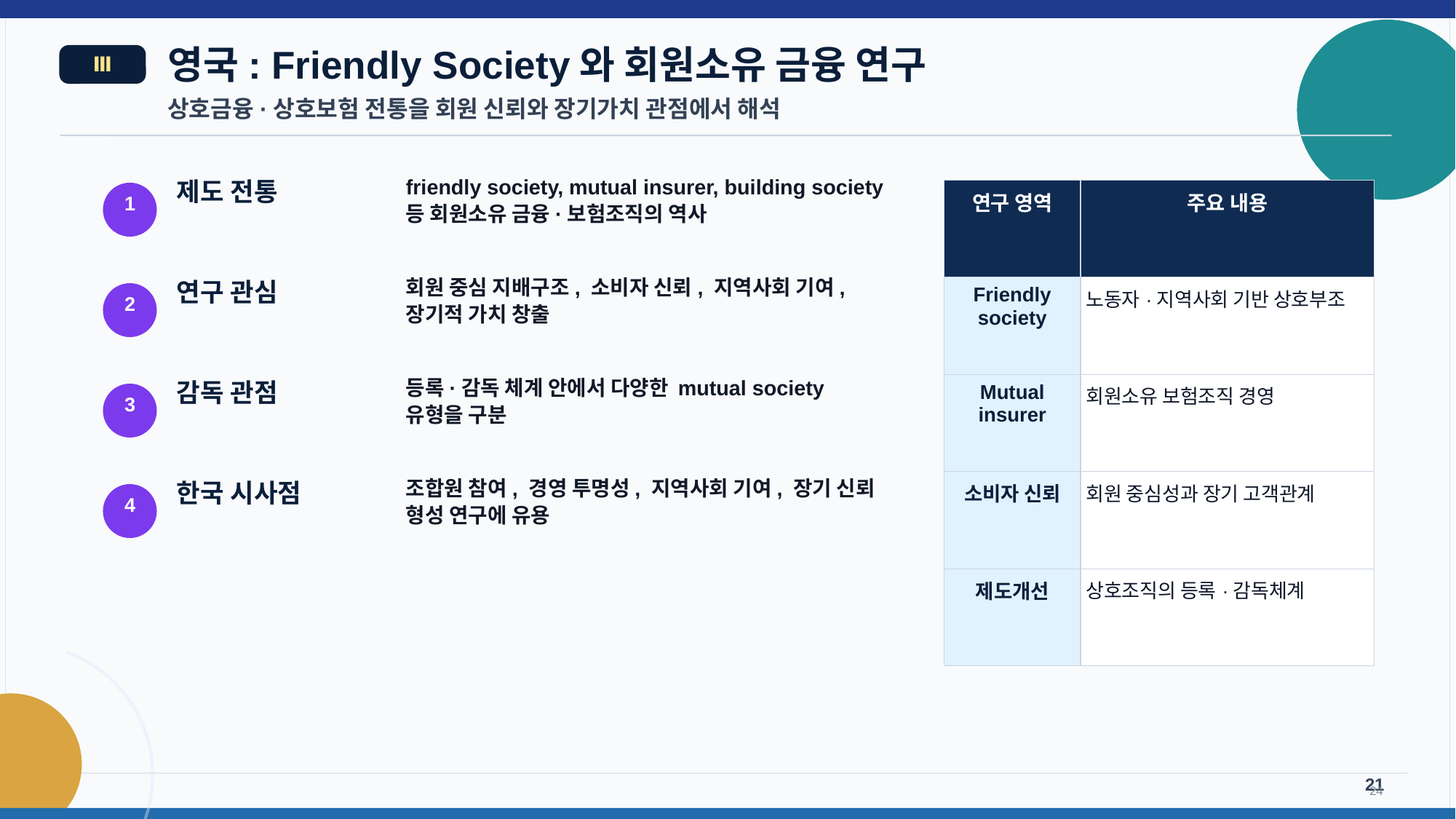

영국: Friendly Society와 회원소유 금융 연구

Ⅲ
상호금융·상호보험 전통을 회원 신뢰와 장기가치 관점에서 해석

friendly society, mutual insurer, building society 등 회원소유 금융·보험조직의 역사
제도 전통
| 연구 영역 | 주요 내용 |
| --- | --- |
| Friendly society | 노동자·지역사회 기반 상호부조 |
| Mutual insurer | 회원소유 보험조직 경영 |
| 소비자 신뢰 | 회원 중심성과 장기 고객관계 |
| 제도개선 | 상호조직의 등록·감독체계 |

1
회원 중심 지배구조, 소비자 신뢰, 지역사회 기여, 장기적 가치 창출
연구 관심

2
등록·감독 체계 안에서 다양한 mutual society 유형을 구분
감독 관점

3
조합원 참여, 경영 투명성, 지역사회 기여, 장기 신뢰 형성 연구에 유용
한국 시사점

4

21
24